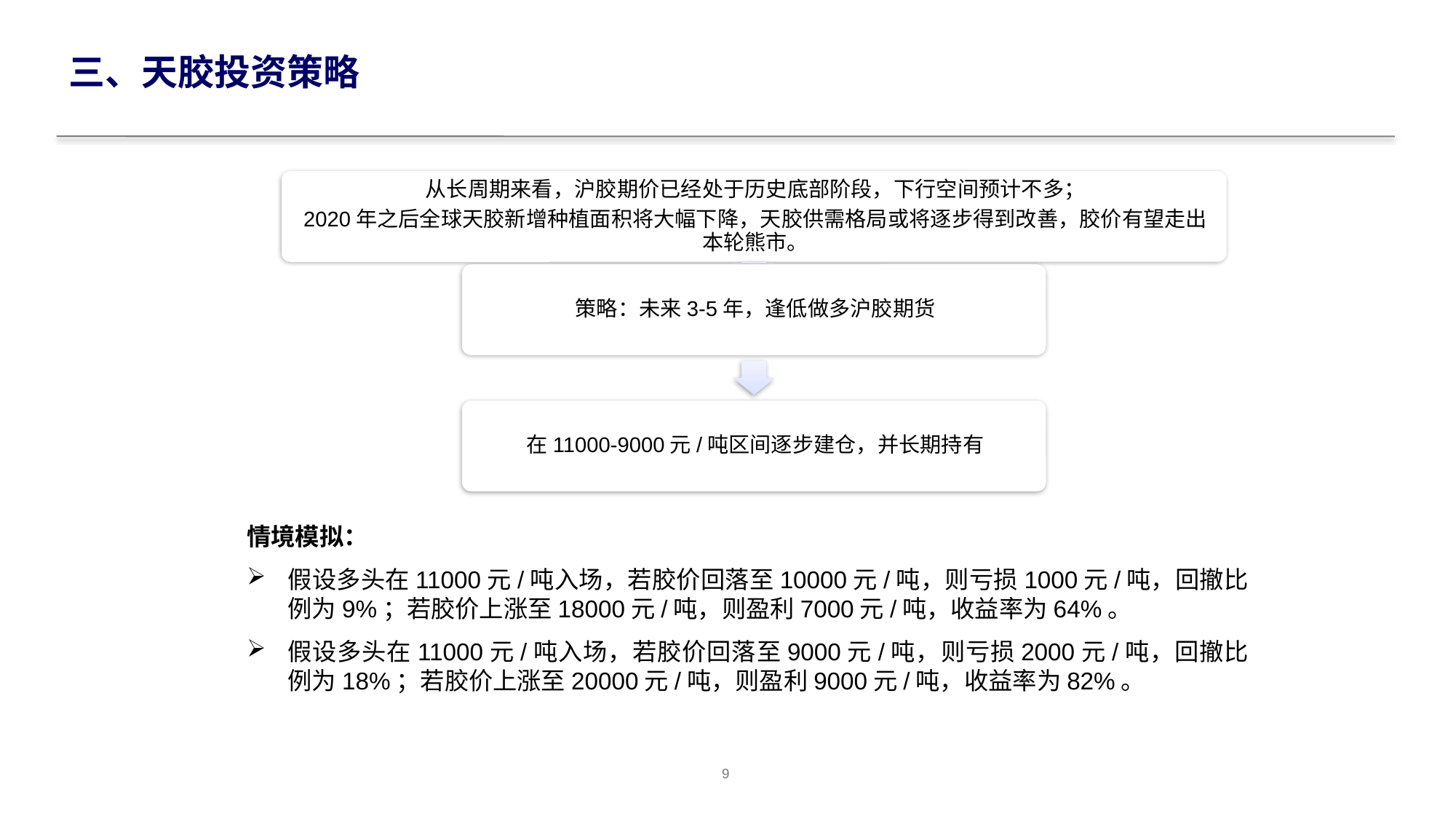

# 三、天胶投资策略
从长周期来看，沪胶期价已经处于历史底部阶段，下行空间预计不多；
2020年之后全球天胶新增种植面积将大幅下降，天胶供需格局或将逐步得到改善，胶价有望走出本轮熊市。

策略：未来3-5年，逢低做多沪胶期货

在11000-9000元/吨区间逐步建仓，并长期持有
情境模拟：
假设多头在11000元/吨入场，若胶价回落至10000元/吨，则亏损1000元/吨，回撤比例为9%；若胶价上涨至18000元/吨，则盈利7000元/吨，收益率为64%。
假设多头在11000元/吨入场，若胶价回落至9000元/吨，则亏损2000元/吨，回撤比例为18%；若胶价上涨至20000元/吨，则盈利9000元/吨，收益率为82%。